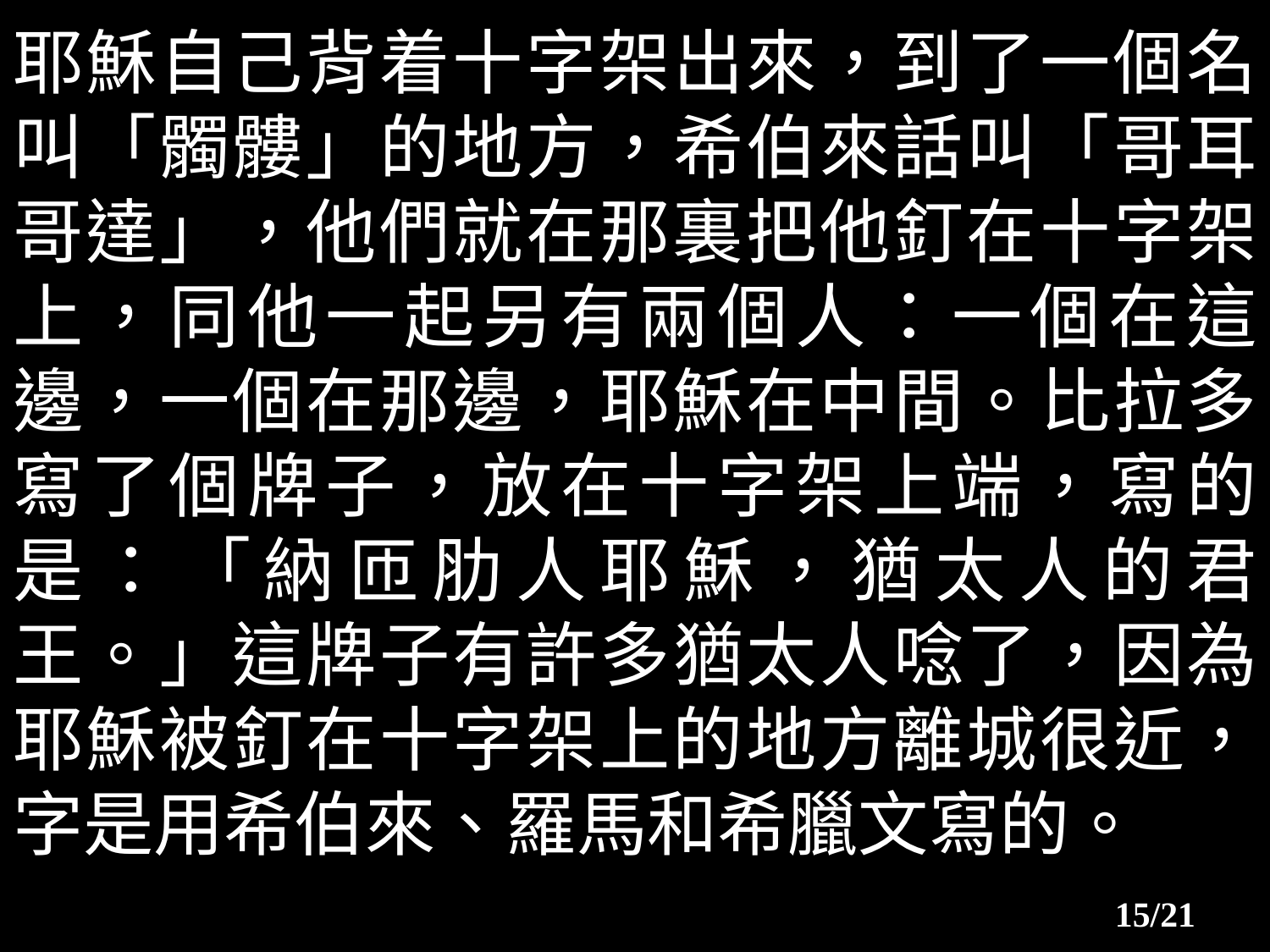

耶穌自己背着十字架出來，到了一個名叫「髑髏」的地方，希伯來話叫「哥耳哥達」，他們就在那裏把他釘在十字架上，同他一起另有兩個人：一個在這邊，一個在那邊，耶穌在中間。比拉多寫了個牌子，放在十字架上端，寫的是：「納匝肋人耶穌，猶太人的君王。」這牌子有許多猶太人唸了，因為耶穌被釘在十字架上的地方離城很近，字是用希伯來、羅馬和希臘文寫的。
15/21